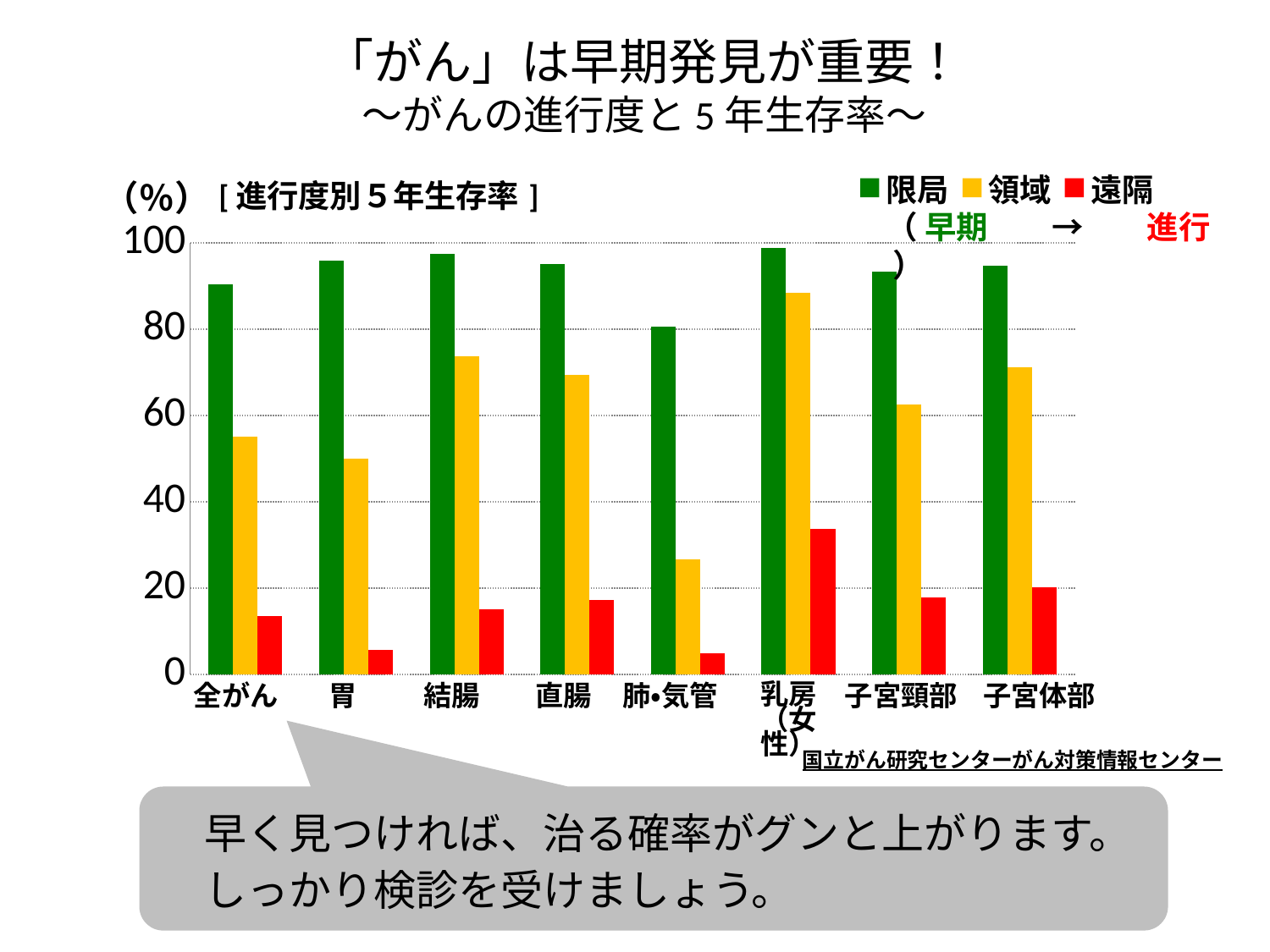

「がん」は早期発見が重要！
～がんの進行度と5年生存率～

### Chart: [進行度別５年生存率]

| Category | 限局 | 領域 | 遠隔 |
|---|---|---|---|
| 全がん | 90.4 | 55.1 | 13.6 |
| 胃 | 95.9 | 50.0 | 5.7 |
| 結腸 | 97.4 | 73.8 | 15.1 |
| 直腸 | 95.1 | 69.4 | 17.2 |
| 肺・気管 | 80.6 | 26.7 | 4.9 |
| 乳房（女性） | 98.9 | 88.4 | 33.7 |
| 子宮頸部 | 93.4 | 62.6 | 17.8 |
| 子宮体部 | 94.7 | 71.2 | 20.1 |
乳房
（女性）
全がん
胃
結腸
直腸
肺・気管
子宮頸部
子宮体部
（ 早期　　→　　進行 ）

早く見つければ、治る確率がグンと上がります。
しっかり検診を受けましょう。